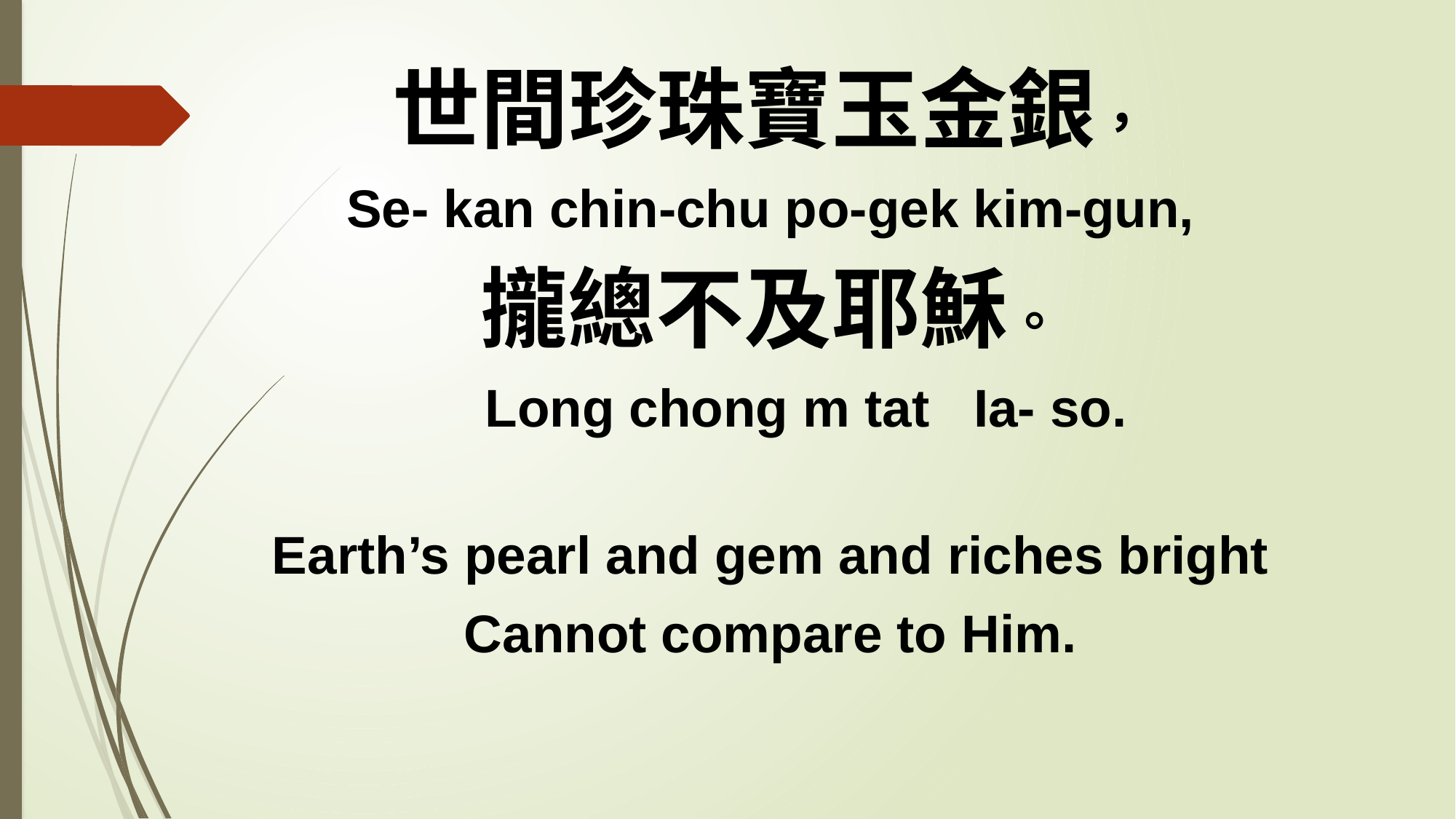

世間珍珠寶玉金銀，
Se- kan chin-chu po-gek kim-gun,
攏總不及耶穌。
                Long chong m tat   Ia- so.

Earth’s pearl and gem and riches bright
Cannot compare to Him.